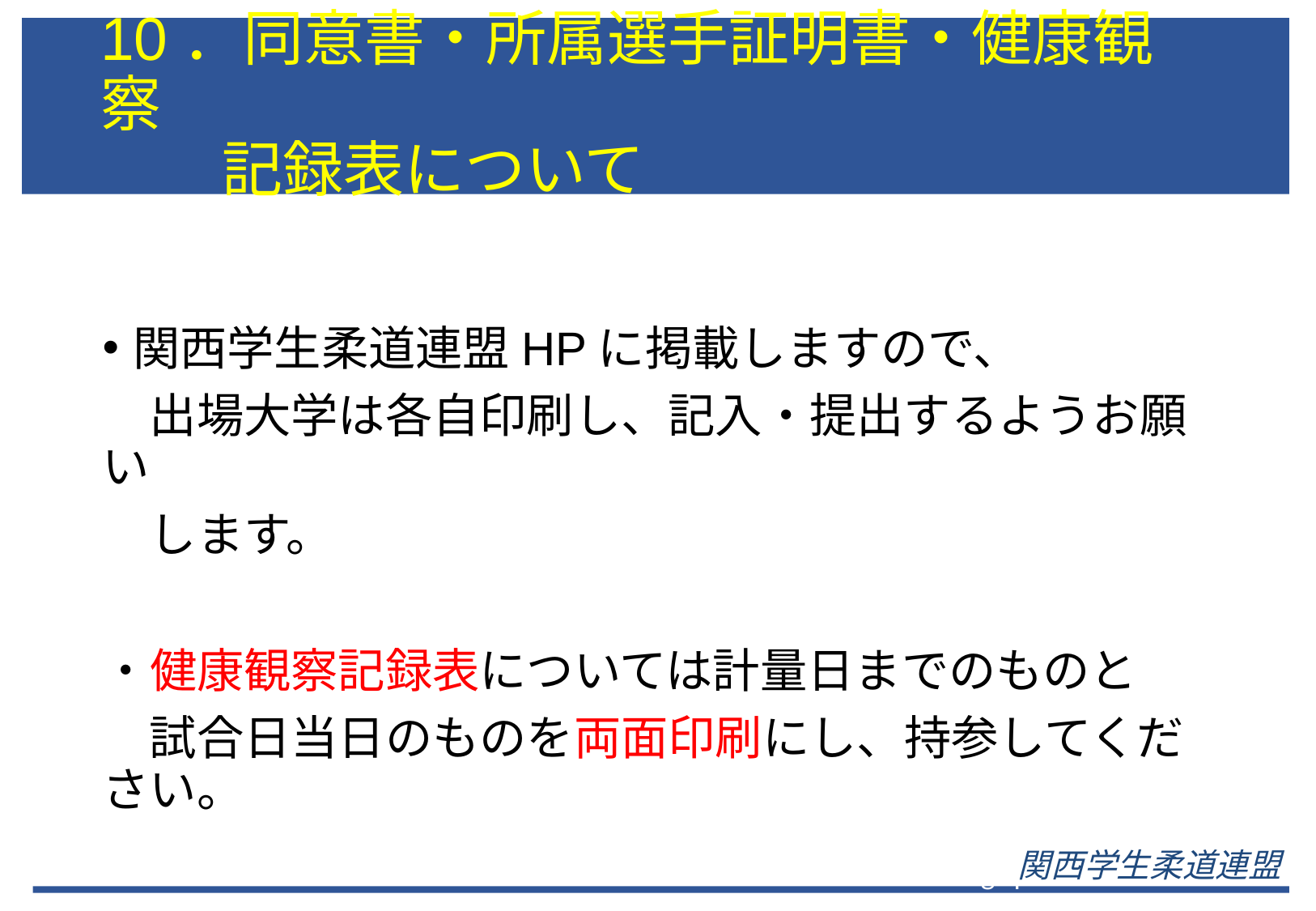

# 10．同意書・所属選手証明書・健康観察 　　記録表について

関西学生柔道連盟HPに掲載しますので、
　出場大学は各自印刷し、記入・提出するようお願い
　します。

・健康観察記録表については計量日までのものと
　試合日当日のものを両面印刷にし、持参してください。

関西学生柔道連盟